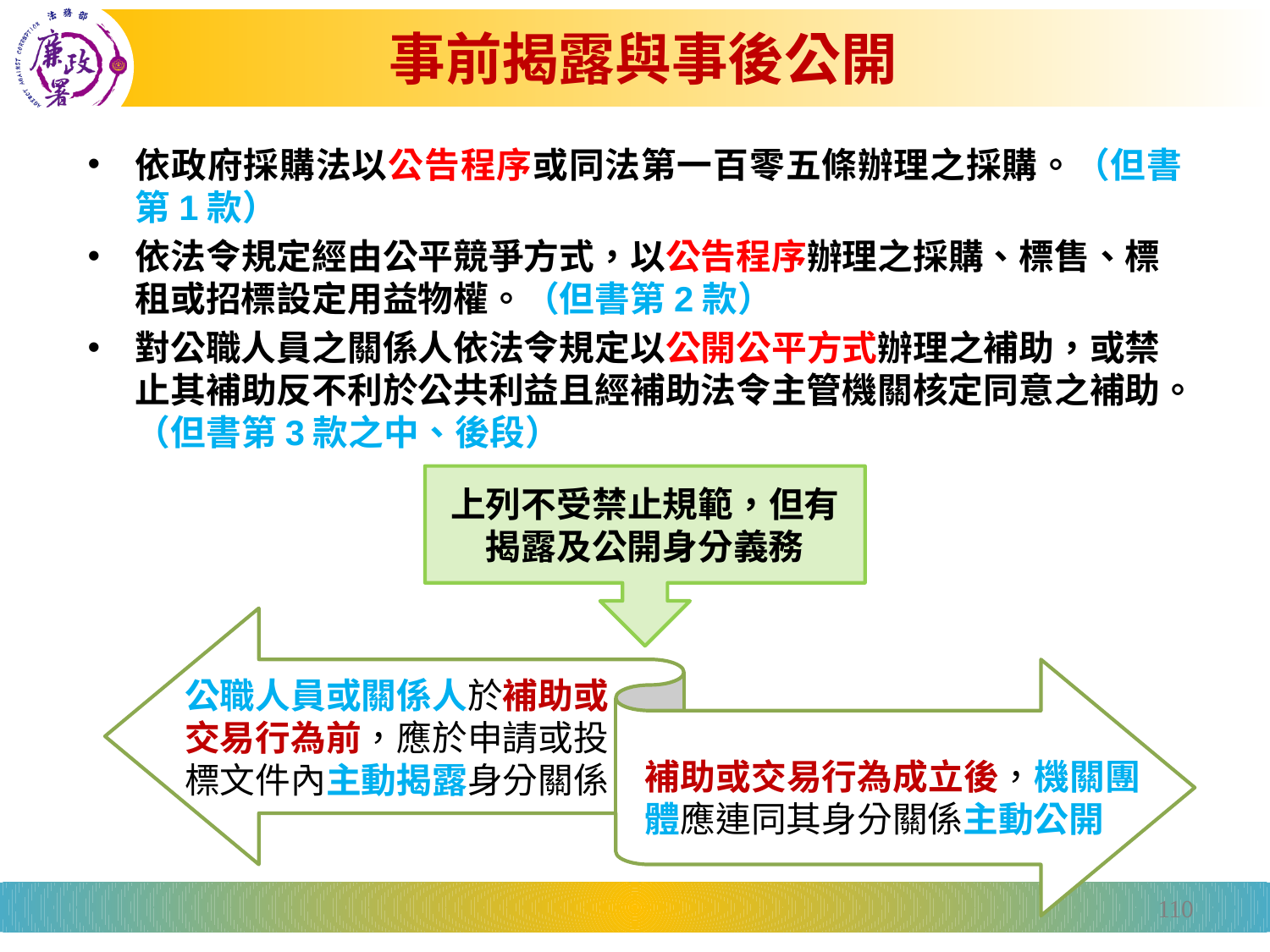

# 事前揭露與事後公開
依政府採購法以公告程序或同法第一百零五條辦理之採購。（但書第1款）
依法令規定經由公平競爭方式，以公告程序辦理之採購、標售、標租或招標設定用益物權。（但書第2款）
對公職人員之關係人依法令規定以公開公平方式辦理之補助，或禁止其補助反不利於公共利益且經補助法令主管機關核定同意之補助。（但書第3款之中、後段）
上列不受禁止規範，但有揭露及公開身分義務
公職人員或關係人於補助或交易行為前，應於申請或投標文件內主動揭露身分關係
補助或交易行為成立後，機關團體應連同其身分關係主動公開
110